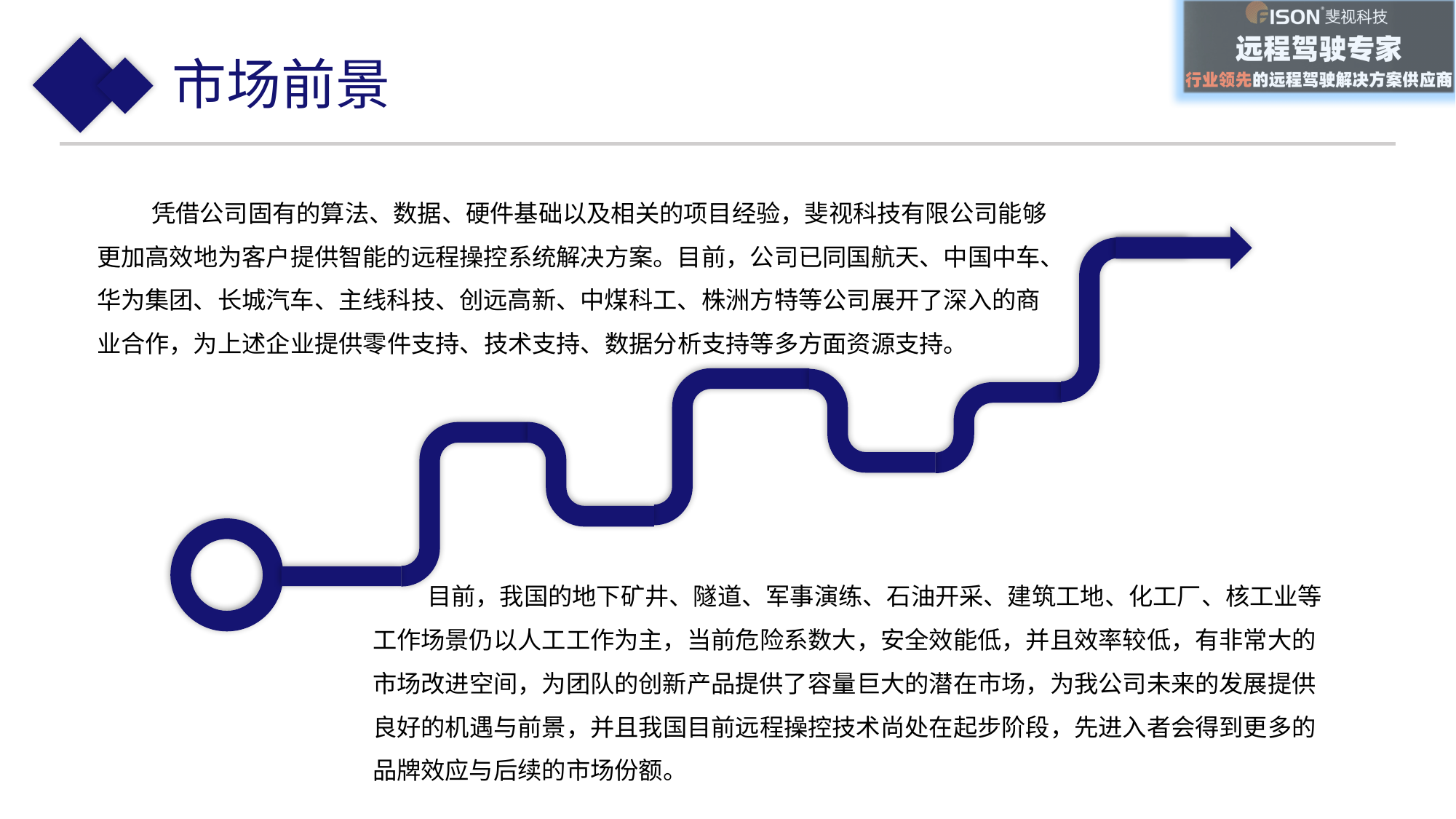

市场前景

凭借公司固有的算法、数据、硬件基础以及相关的项目经验，斐视科技有限公司能够更加高效地为客户提供智能的远程操控系统解决方案。目前，公司已同国航天、中国中车、华为集团、长城汽车、主线科技、创远高新、中煤科工、株洲方特等公司展开了深入的商业合作，为上述企业提供零件支持、技术支持、数据分析支持等多方面资源支持。

目前，我国的地下矿井、隧道、军事演练、石油开采、建筑工地、化工厂、核工业等工作场景仍以人工工作为主，当前危险系数大，安全效能低，并且效率较低，有非常大的市场改进空间，为团队的创新产品提供了容量巨大的潜在市场，为我公司未来的发展提供良好的机遇与前景，并且我国目前远程操控技术尚处在起步阶段，先进入者会得到更多的品牌效应与后续的市场份额。